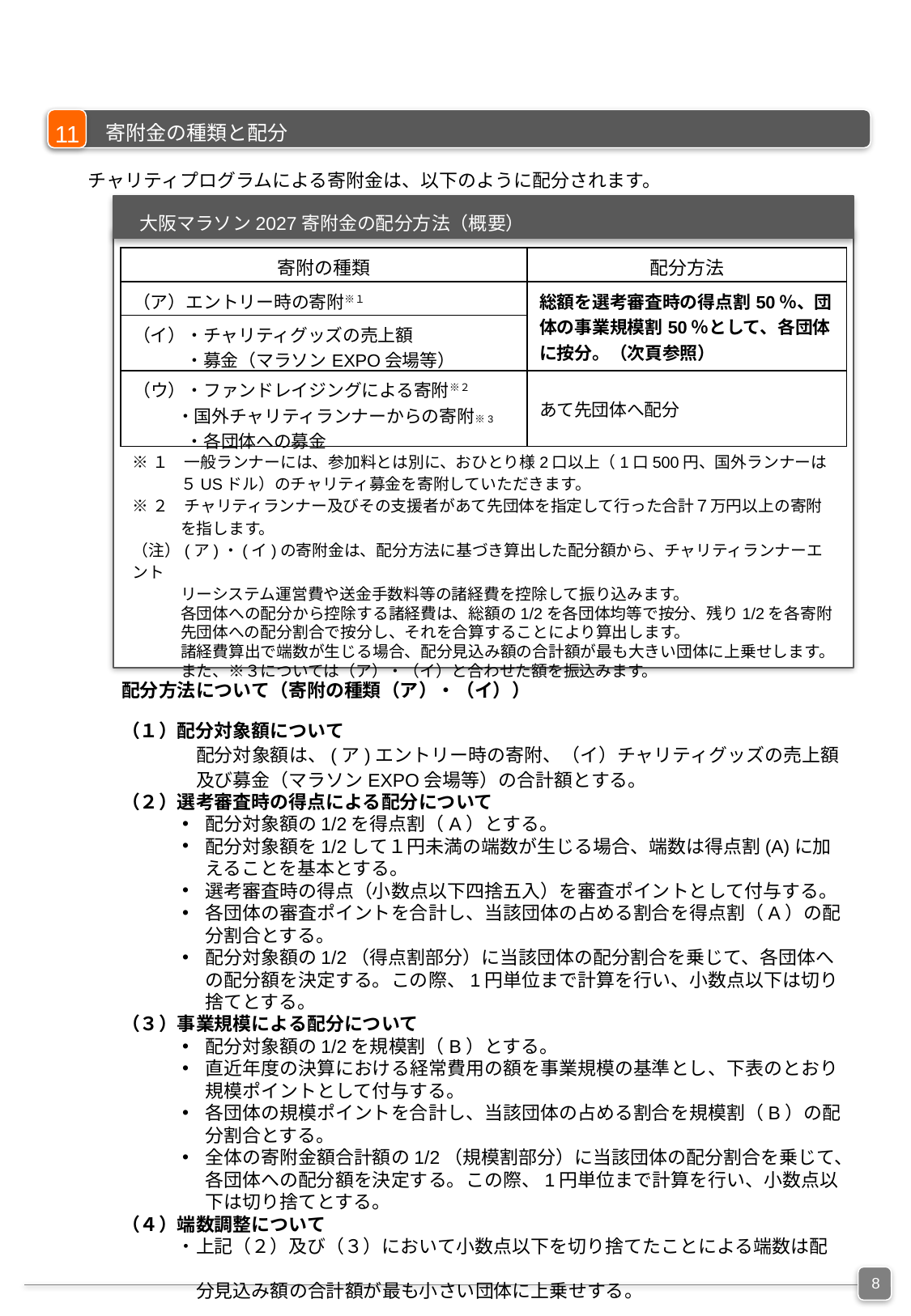

11

寄附金の種類と配分
  チャリティプログラムによる寄附金は、以下のように配分されます。

大阪マラソン2027寄附金の配分方法（概要）

| 寄附の種類 | 配分方法 |
| --- | --- |
| （ア）エントリー時の寄附※１ | 総額を選考審査時の得点割50％、団体の事業規模割50％として、各団体に按分。（次頁参照） |
| （イ）・チャリティグッズの売上額 　　　・募金（マラソンEXPO会場等） |  |
| （ウ）・ファンドレイジングによる寄附※２　 　　　　 ・国外チャリティランナーからの寄附※3 　　　・各団体への募金 | あて先団体へ配分 |
※１　一般ランナーには、参加料とは別に、おひとり様2口以上（1口500円、国外ランナーは
　　　５USドル）のチャリティ募金を寄附していただきます。
※２　チャリティランナー及びその支援者があて先団体を指定して行った合計７万円以上の寄附
　　　を指します。
（注）(ア)・(イ)の寄附金は、配分方法に基づき算出した配分額から、チャリティランナーエント
　　　リーシステム運営費や送金手数料等の諸経費を控除して振り込みます。
　　　各団体への配分から控除する諸経費は、総額の1/2を各団体均等で按分、残り1/2を各寄附
　　　先団体への配分割合で按分し、それを合算することにより算出します。
　　　諸経費算出で端数が生じる場合、配分見込み額の合計額が最も大きい団体に上乗せします。
　　　また、※３については（ア）・（イ）と合わせた額を振込みます。

配分方法について（寄附の種類（ア）・（イ））

（１）配分対象額について
　　　　配分対象額は、(ア)エントリー時の寄附、（イ）チャリティグッズの売上額
　　　　及び募金（マラソンEXPO会場等）の合計額とする。
（２）選考審査時の得点による配分について
配分対象額の1/2を得点割（A）とする。
配分対象額を1/2して１円未満の端数が生じる場合、端数は得点割(A)に加えることを基本とする。
選考審査時の得点（小数点以下四捨五入）を審査ポイントとして付与する。
各団体の審査ポイントを合計し、当該団体の占める割合を得点割（A）の配分割合とする。
配分対象額の1/2（得点割部分）に当該団体の配分割合を乗じて、各団体への配分額を決定する。この際、1円単位まで計算を行い、小数点以下は切り捨てとする。
（３）事業規模による配分について
配分対象額の1/2を規模割（B）とする。
直近年度の決算における経常費用の額を事業規模の基準とし、下表のとおり規模ポイントとして付与する。
各団体の規模ポイントを合計し、当該団体の占める割合を規模割（B）の配分割合とする。
全体の寄附金額合計額の1/2（規模割部分）に当該団体の配分割合を乗じて、各団体への配分額を決定する。この際、1円単位まで計算を行い、小数点以下は切り捨てとする。
（４）端数調整について
　　　・上記（２）及び（３）において小数点以下を切り捨てたことによる端数は配
　　　　分見込み額の合計額が最も小さい団体に上乗せする。

8